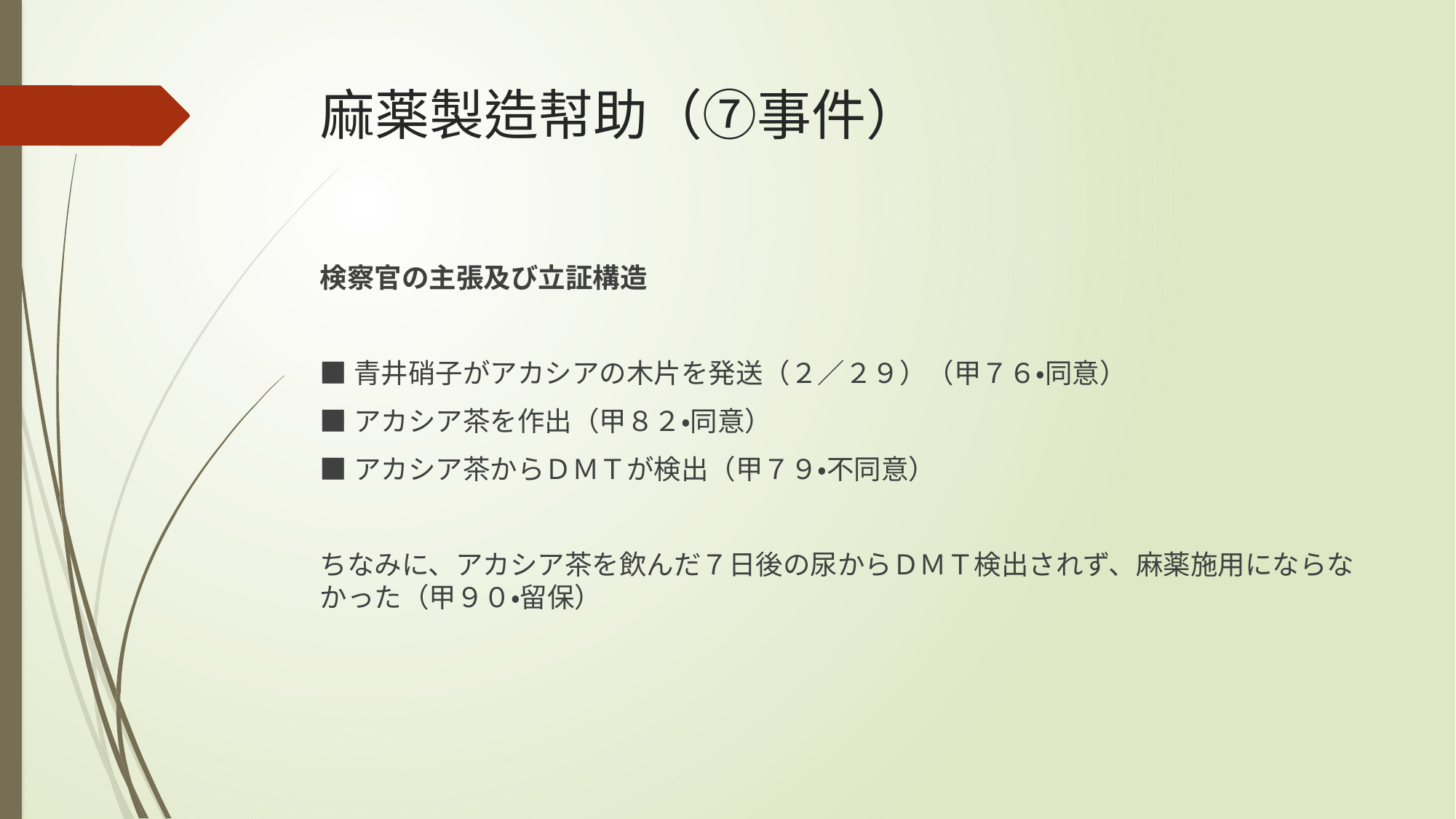

# 麻薬製造幇助（⑦事件）
検察官の主張及び立証構造

■青井硝子がアカシアの木片を発送（２／２９）（甲７６・同意）
■アカシア茶を作出（甲８２・同意）
■アカシア茶からＤＭＴが検出（甲７９・不同意）

ちなみに、アカシア茶を飲んだ７日後の尿からＤＭＴ検出されず、麻薬施用にならなかった（甲９０・留保）